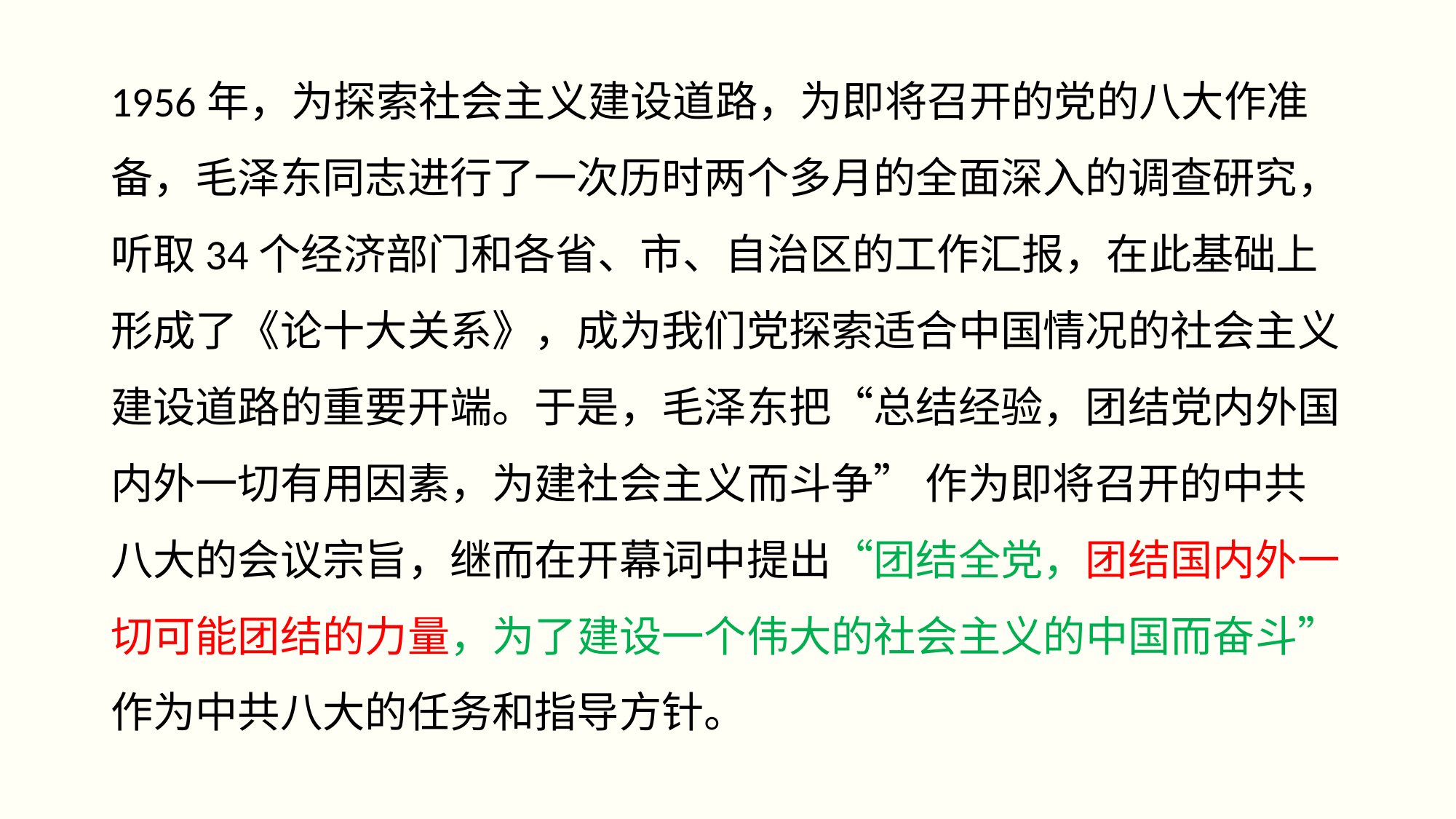

# 1956年，为探索社会主义建设道路，为即将召开的党的八大作准备，毛泽东同志进行了一次历时两个多月的全面深入的调查研究，听取34个经济部门和各省、市、自治区的工作汇报，在此基础上形成了《论十大关系》，成为我们党探索适合中国情况的社会主义建设道路的重要开端。于是，毛泽东把“总结经验，团结党内外国内外一切有用因素，为建社会主义而斗争” 作为即将召开的中共八大的会议宗旨，继而在开幕词中提出“团结全党，团结国内外一切可能团结的力量，为了建设一个伟大的社会主义的中国而奋斗” 作为中共八大的任务和指导方针。